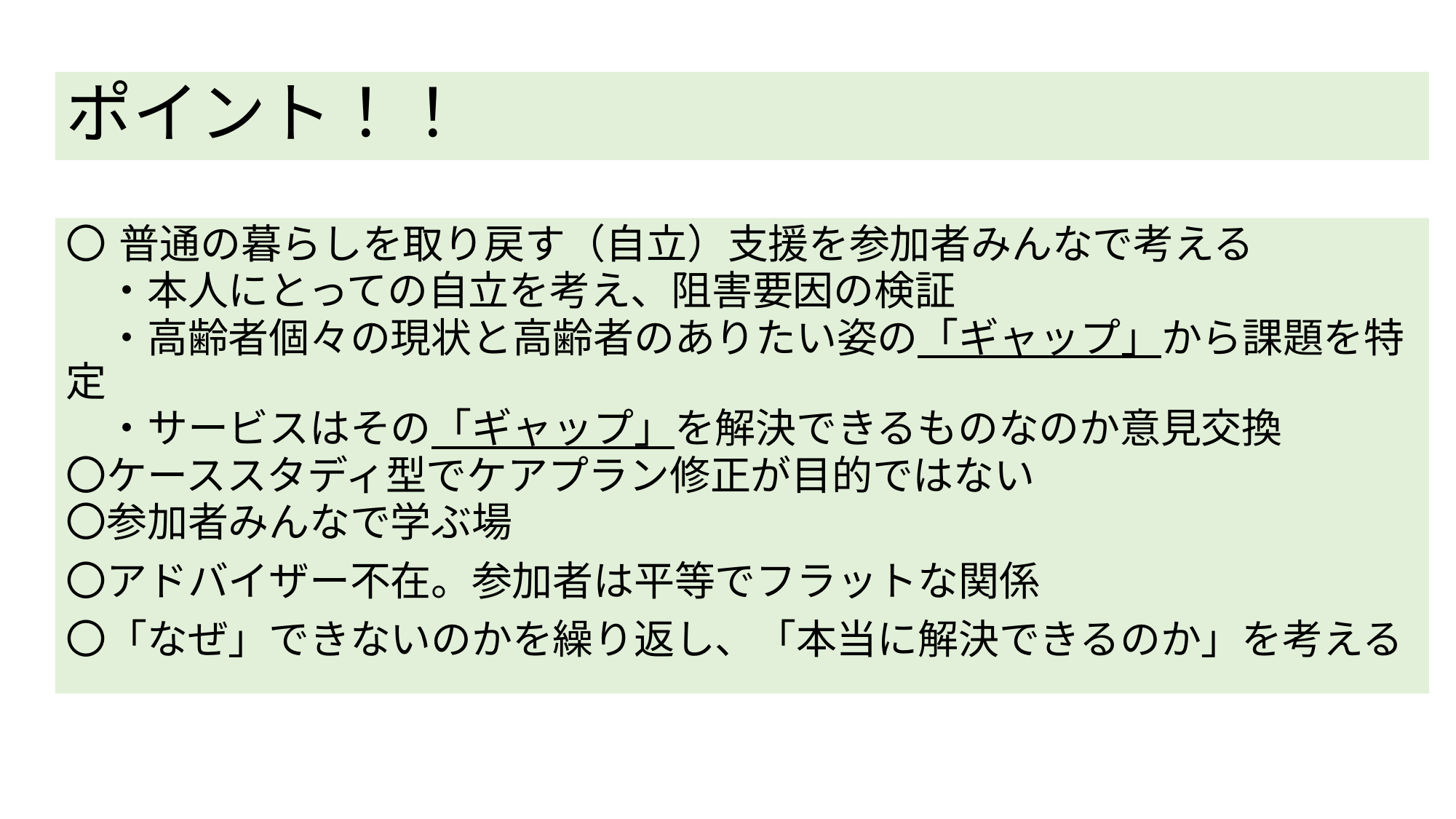

# ポイント
ポイント！！
〇 普通の暮らしを取り戻す（自立）支援を参加者みんなで考える
　・本人にとっての自立を考え、阻害要因の検証
　・高齢者個々の現状と高齢者のありたい姿の「ギャップ」から課題を特定
　・サービスはその「ギャップ」を解決できるものなのか意見交換
〇ケーススタディ型でケアプラン修正が目的ではない
〇参加者みんなで学ぶ場
〇アドバイザー不在。参加者は平等でフラットな関係
〇「なぜ」できないのかを繰り返し、「本当に解決できるのか」を考える